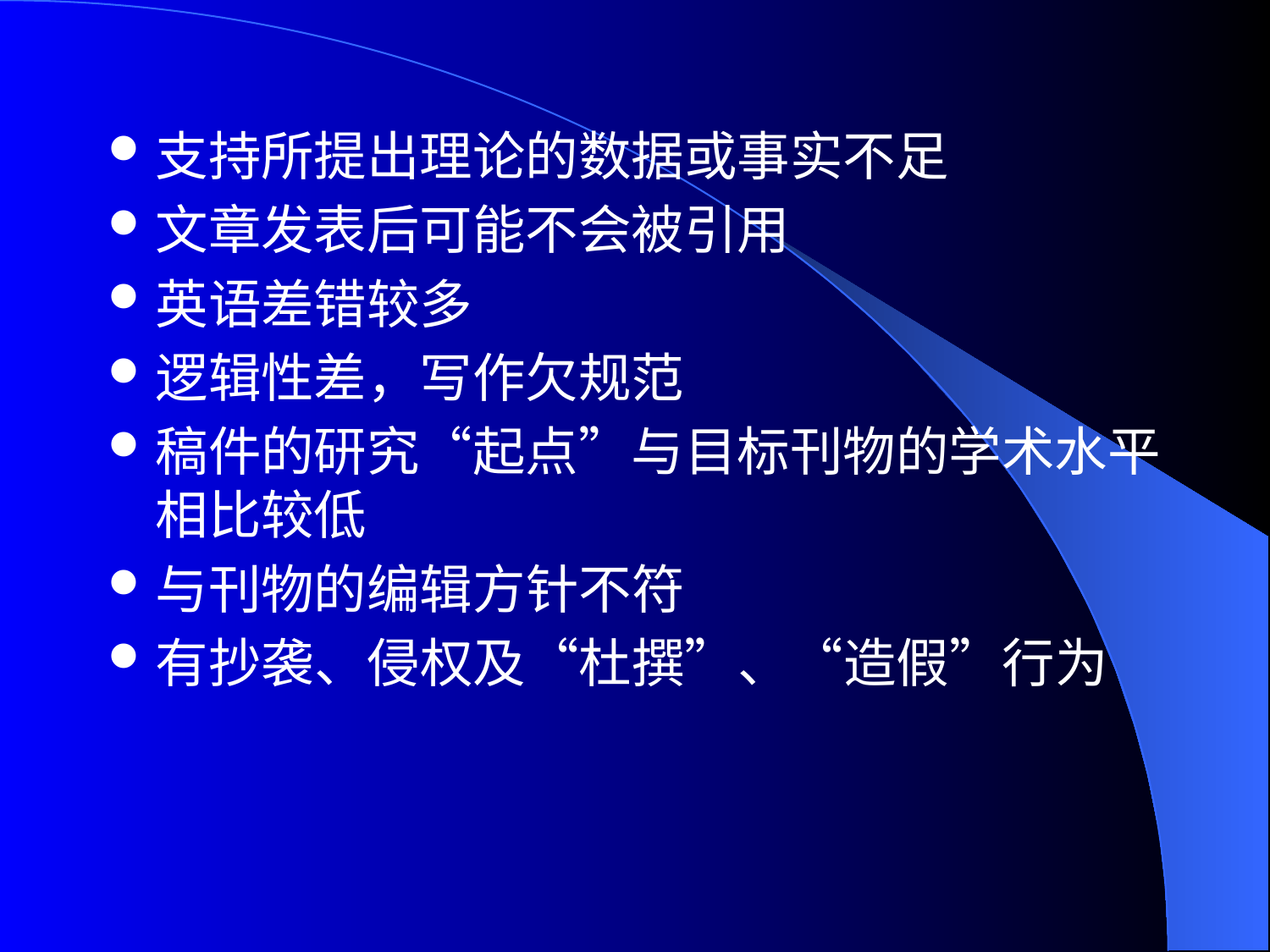

支持所提出理论的数据或事实不足
文章发表后可能不会被引用
英语差错较多
逻辑性差，写作欠规范
稿件的研究“起点”与目标刊物的学术水平相比较低
与刊物的编辑方针不符
有抄袭、侵权及“杜撰”、“造假”行为